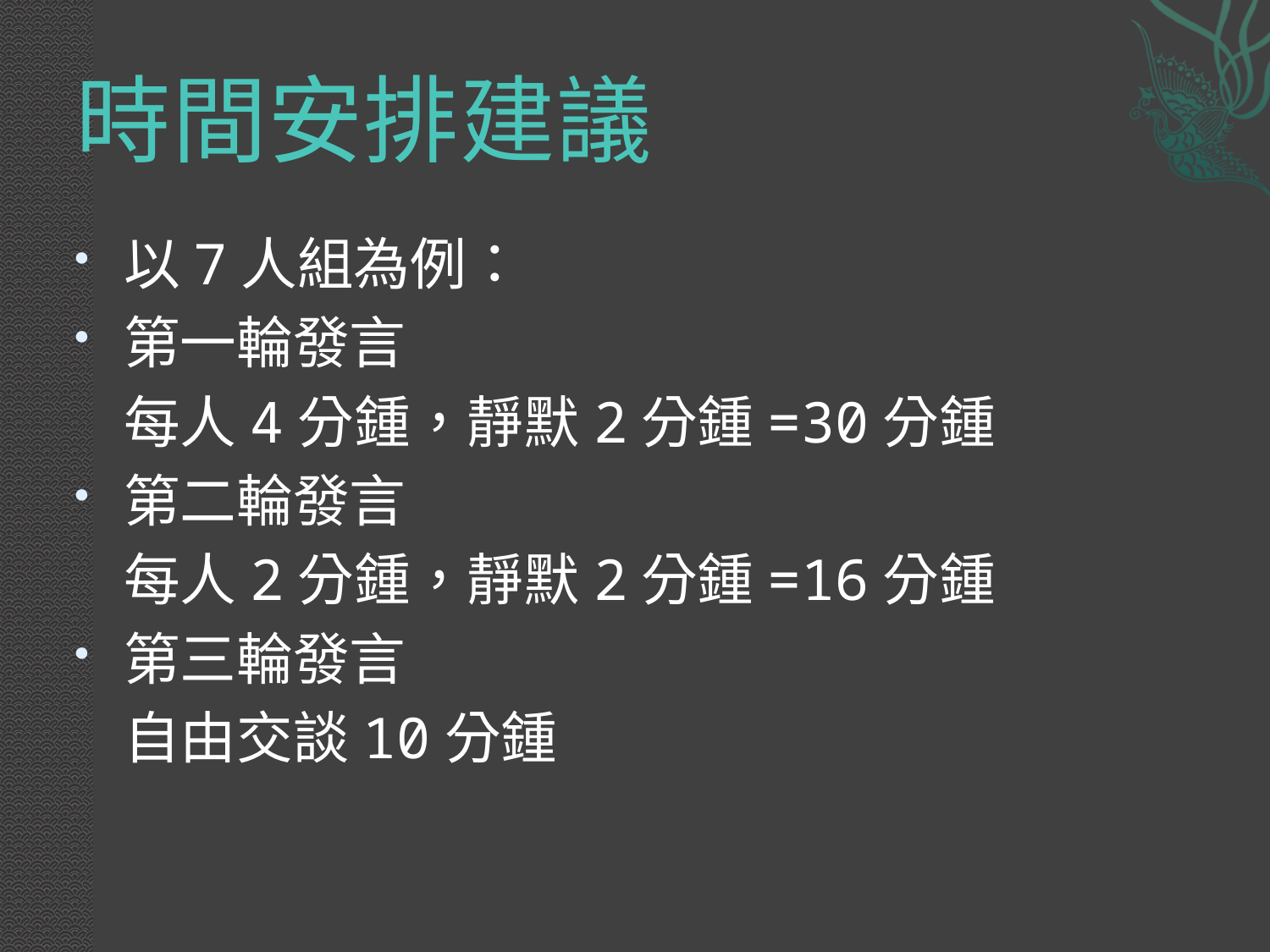

# 時間安排建議
以7人組為例：
第一輪發言
	每人4分鍾，靜默2分鍾=30分鍾
第二輪發言
	每人2分鍾，靜默2分鍾=16分鍾
第三輪發言
	自由交談10分鍾